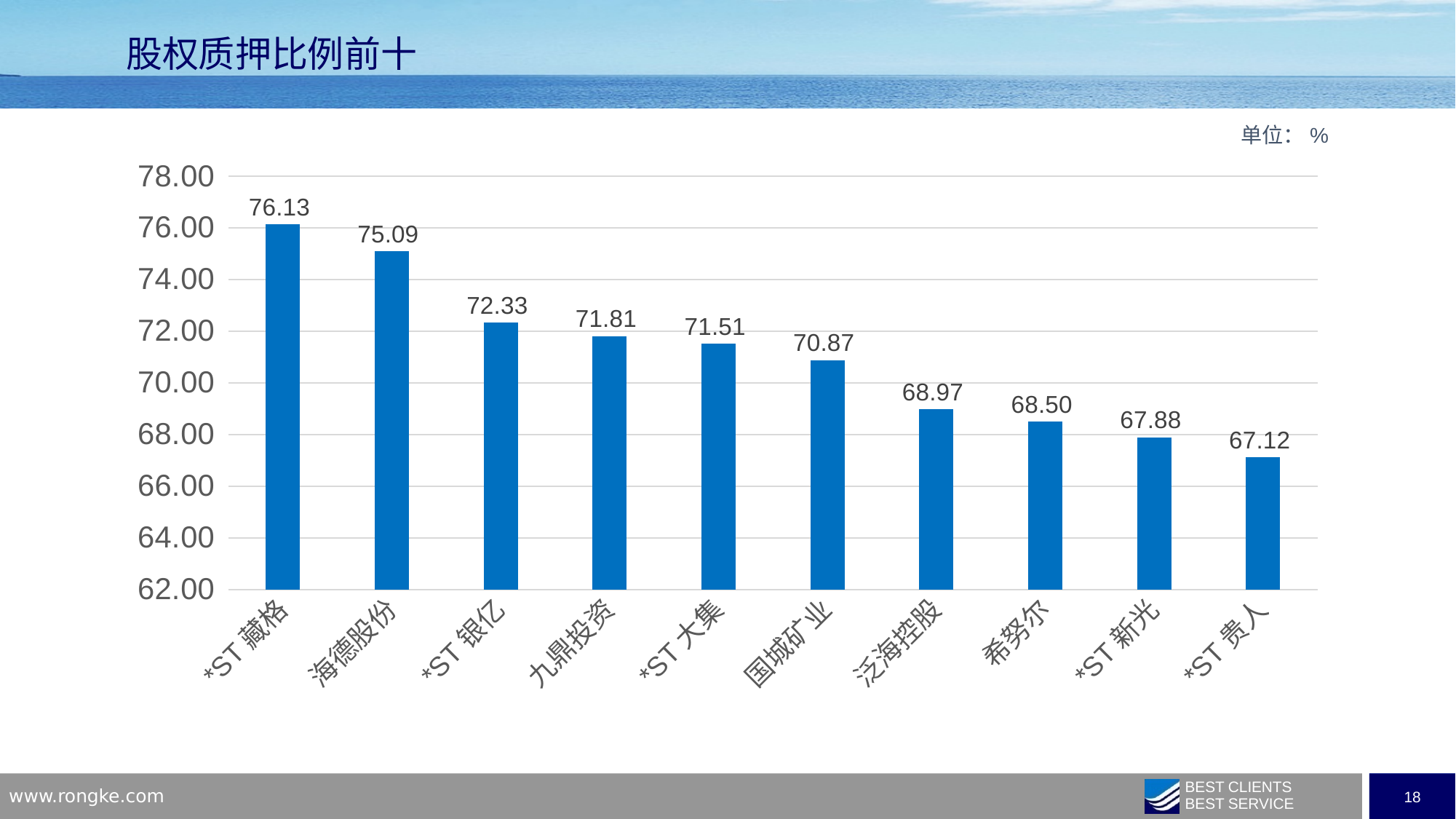

股权质押比例前十
单位：%

### Chart

| Category |  |
|---|---|
| *ST藏格 | 76.13 |
| 海德股份 | 75.09 |
| *ST银亿 | 72.33 |
| 九鼎投资 | 71.81 |
| *ST大集 | 71.51 |
| 国城矿业 | 70.87 |
| 泛海控股 | 68.97 |
| 希努尔 | 68.5 |
| *ST新光 | 67.88 |
| *ST贵人 | 67.12 |